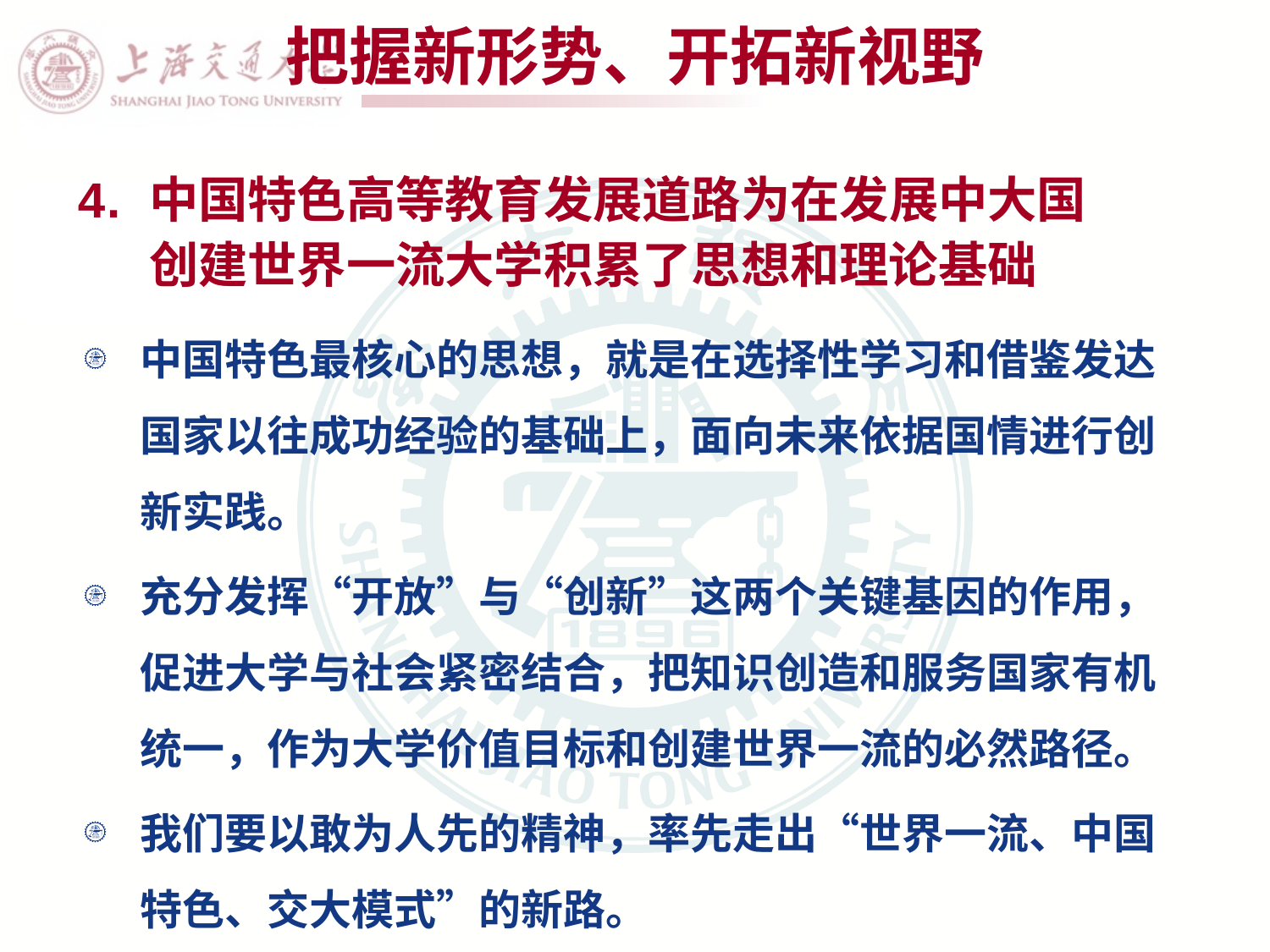

# 把握新形势、开拓新视野
中国特色高等教育发展道路为在发展中大国创建世界一流大学积累了思想和理论基础
中国特色最核心的思想，就是在选择性学习和借鉴发达国家以往成功经验的基础上，面向未来依据国情进行创新实践。
充分发挥“开放”与“创新”这两个关键基因的作用，促进大学与社会紧密结合，把知识创造和服务国家有机统一，作为大学价值目标和创建世界一流的必然路径。
我们要以敢为人先的精神，率先走出“世界一流、中国特色、交大模式”的新路。